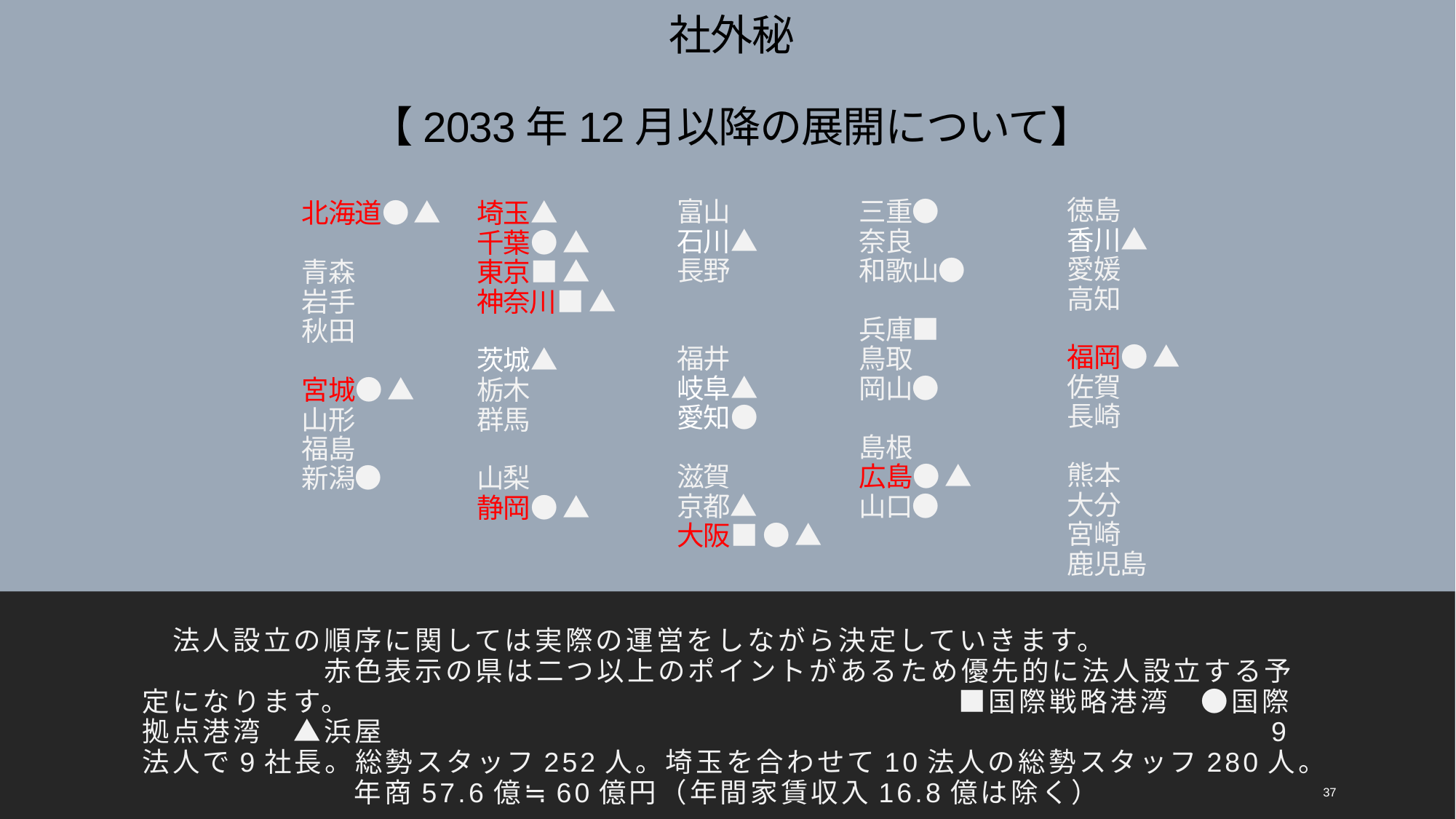

# 社外秘 【2033年12月以降の展開について】
三重●
奈良
和歌山●

兵庫■
鳥取
岡山●

島根
広島● ▲
山口●
北海道● ▲

青森
岩手
秋田

宮城● ▲
山形
福島
新潟●

埼玉▲
千葉● ▲
東京■ ▲
神奈川■ ▲

茨城▲
栃木
群馬

山梨
静岡● ▲
富山
石川▲
長野

福井
岐阜▲
愛知●

滋賀
京都▲
大阪■ ● ▲
徳島
香川▲
愛媛
高知

福岡● ▲
佐賀
長崎

熊本
大分
宮崎
鹿児島

　法人設立の順序に関しては実際の運営をしながら決定していきます。　　　　　　　　　　　　　赤色表示の県は二つ以上のポイントがあるため優先的に法人設立する予定になります。　　　　　　　　　　　　　　　　　　　　■国際戦略港湾　●国際拠点港湾　▲浜屋　　　　　　　　　　　　　　　　　　　　　　　　　　　　　9法人で9社長。総勢スタッフ252人。埼玉を合わせて10法人の総勢スタッフ280人。　　　　　　　年商57.6億≒60億円（年間家賃収入16.8億は除く）
37